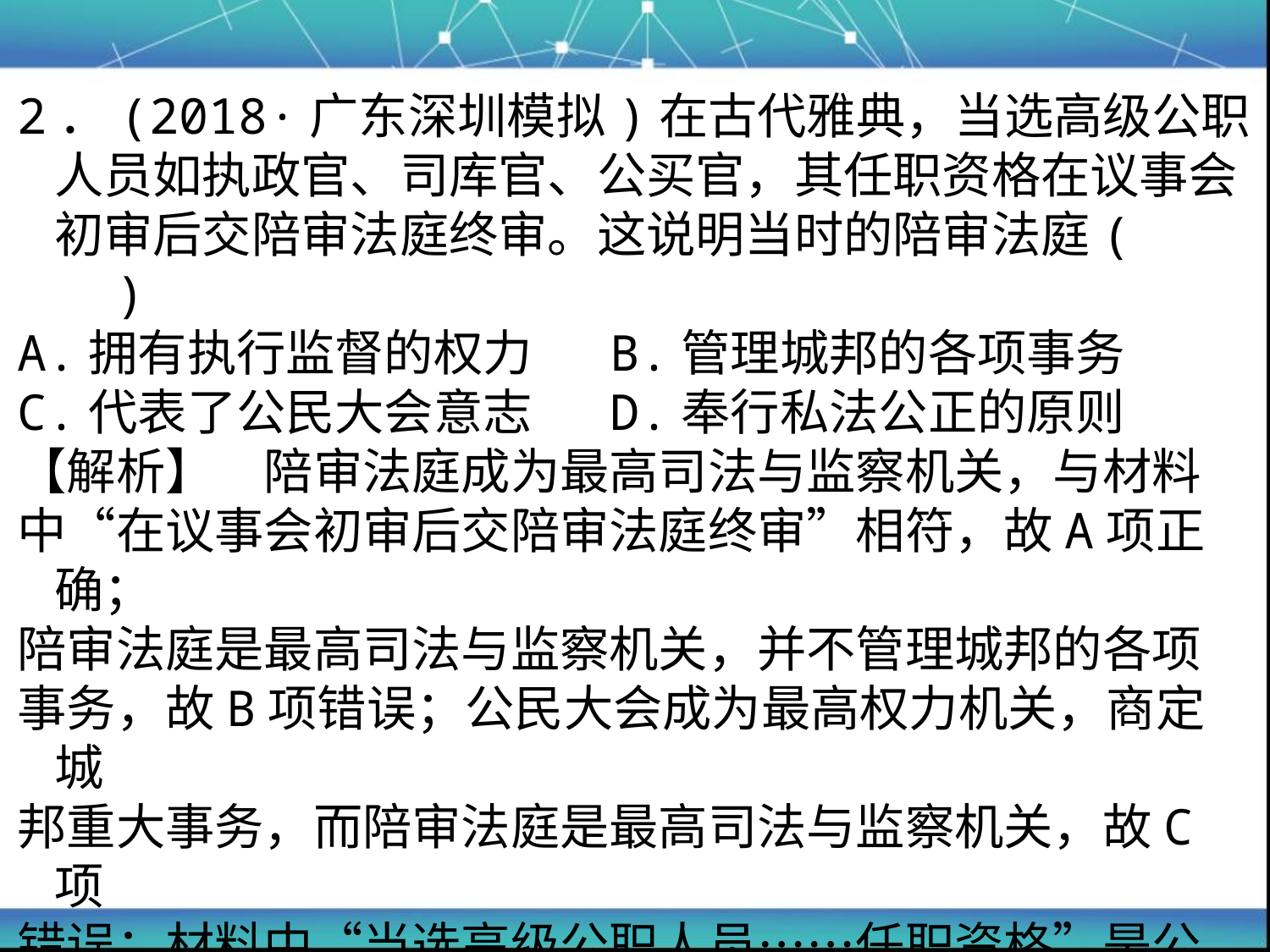

2．(2018·广东深圳模拟)在古代雅典，当选高级公职人员如执政官、司库官、公买官，其任职资格在议事会初审后交陪审法庭终审。这说明当时的陪审法庭(　　)
A.拥有执行监督的权力      B.管理城邦的各项事务
C.代表了公民大会意志      D.奉行私法公正的原则
【解析】　陪审法庭成为最高司法与监察机关，与材料
中“在议事会初审后交陪审法庭终审”相符，故A项正确；
陪审法庭是最高司法与监察机关，并不管理城邦的各项
事务，故B项错误；公民大会成为最高权力机关，商定城
邦重大事务，而陪审法庭是最高司法与监察机关，故C项
错误；材料中“当选高级公职人员……任职资格”是公
共事务而非私法，故D项错误。
【答案】　A